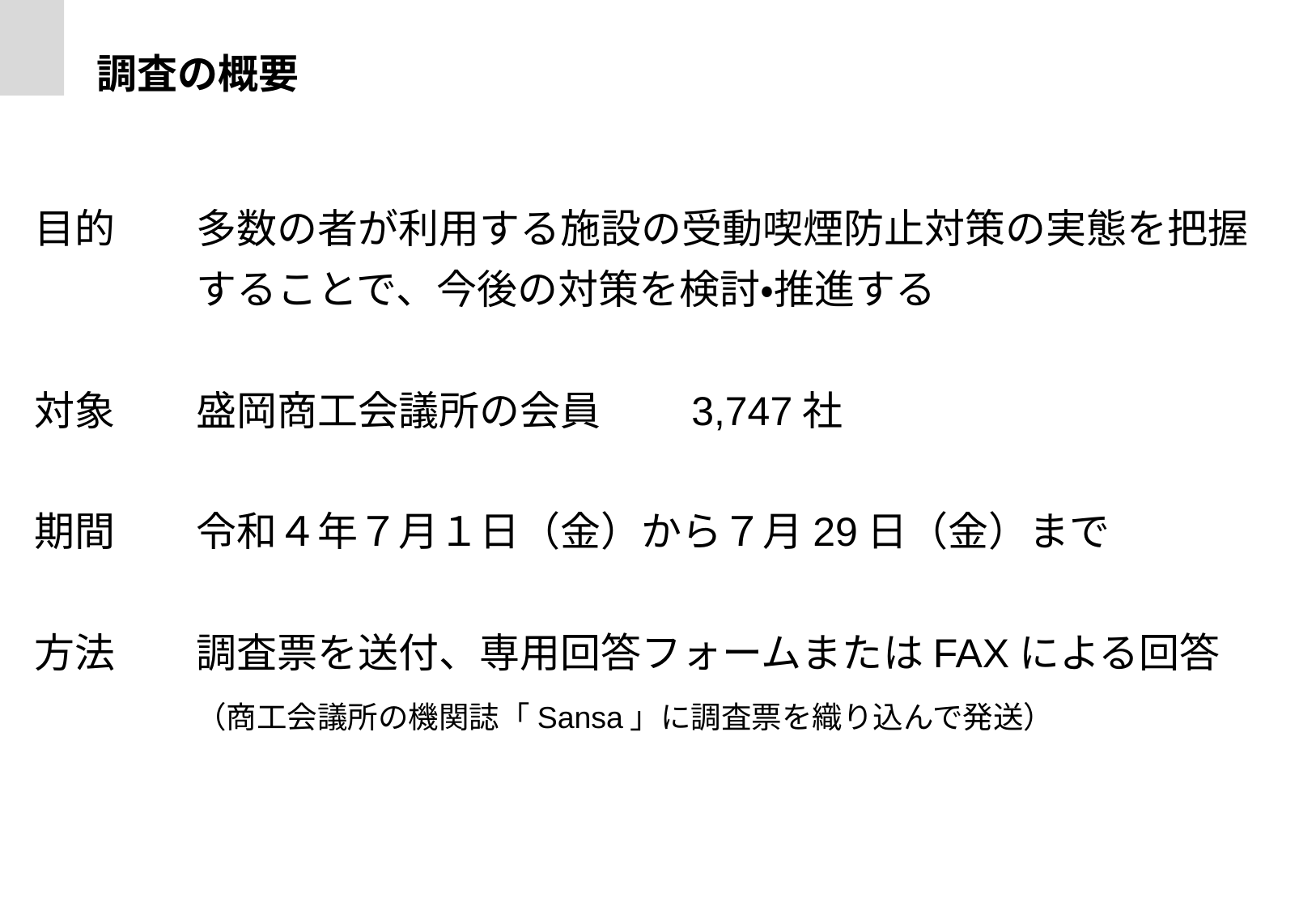

調査の概要
目的　　多数の者が利用する施設の受動喫煙防止対策の実態を把握
　　　　することで、今後の対策を検討・推進する

対象　　盛岡商工会議所の会員　　3,747社

期間　　令和４年７月１日（金）から７月29日（金）まで

方法　　調査票を送付、専用回答フォームまたはFAXによる回答
　　　　（商工会議所の機関誌「Sansa」に調査票を織り込んで発送）